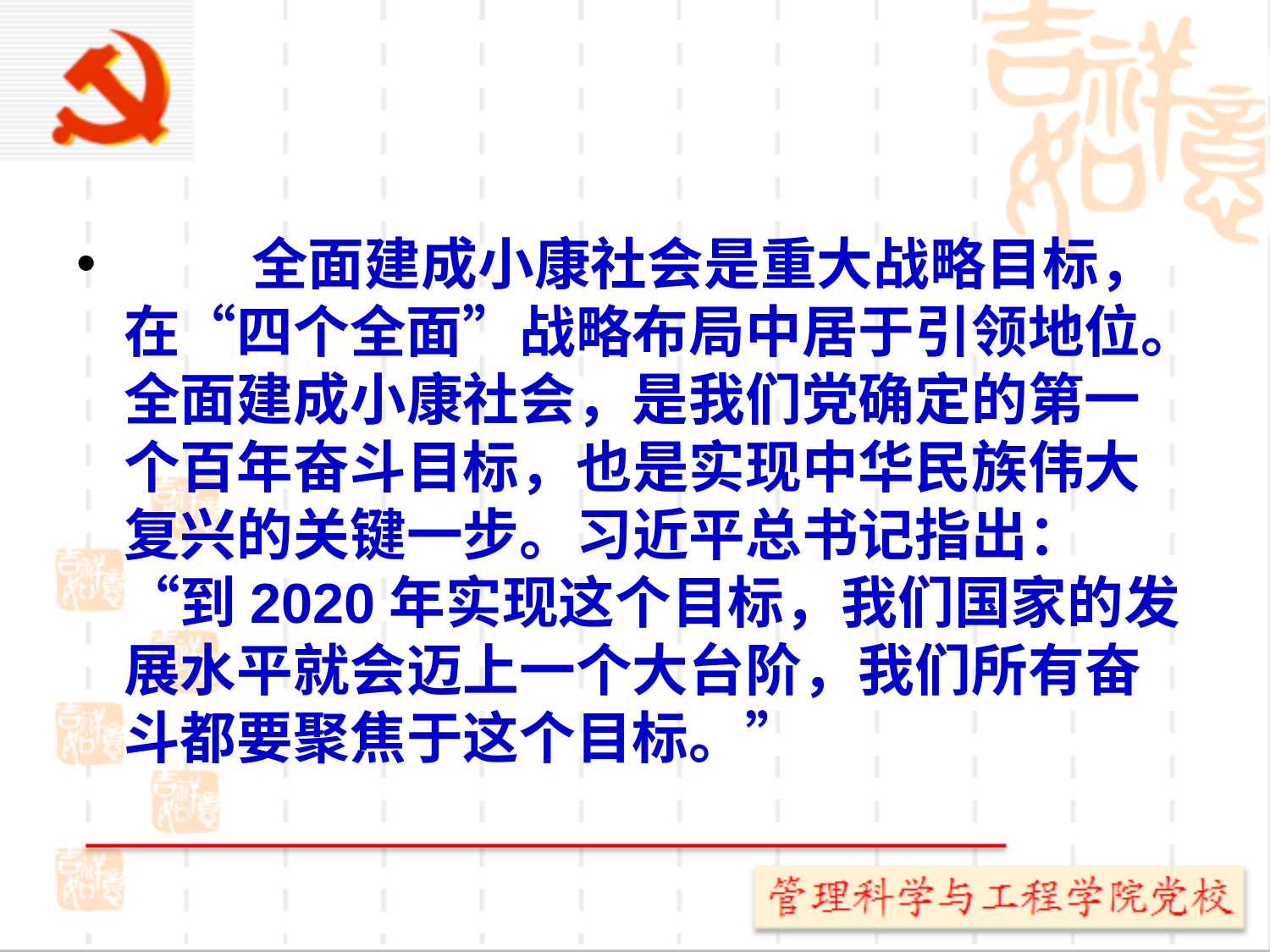

#
         全面建成小康社会是重大战略目标，在“四个全面”战略布局中居于引领地位。全面建成小康社会，是我们党确定的第一个百年奋斗目标，也是实现中华民族伟大复兴的关键一步。习近平总书记指出：“到2020年实现这个目标，我们国家的发展水平就会迈上一个大台阶，我们所有奋斗都要聚焦于这个目标。”